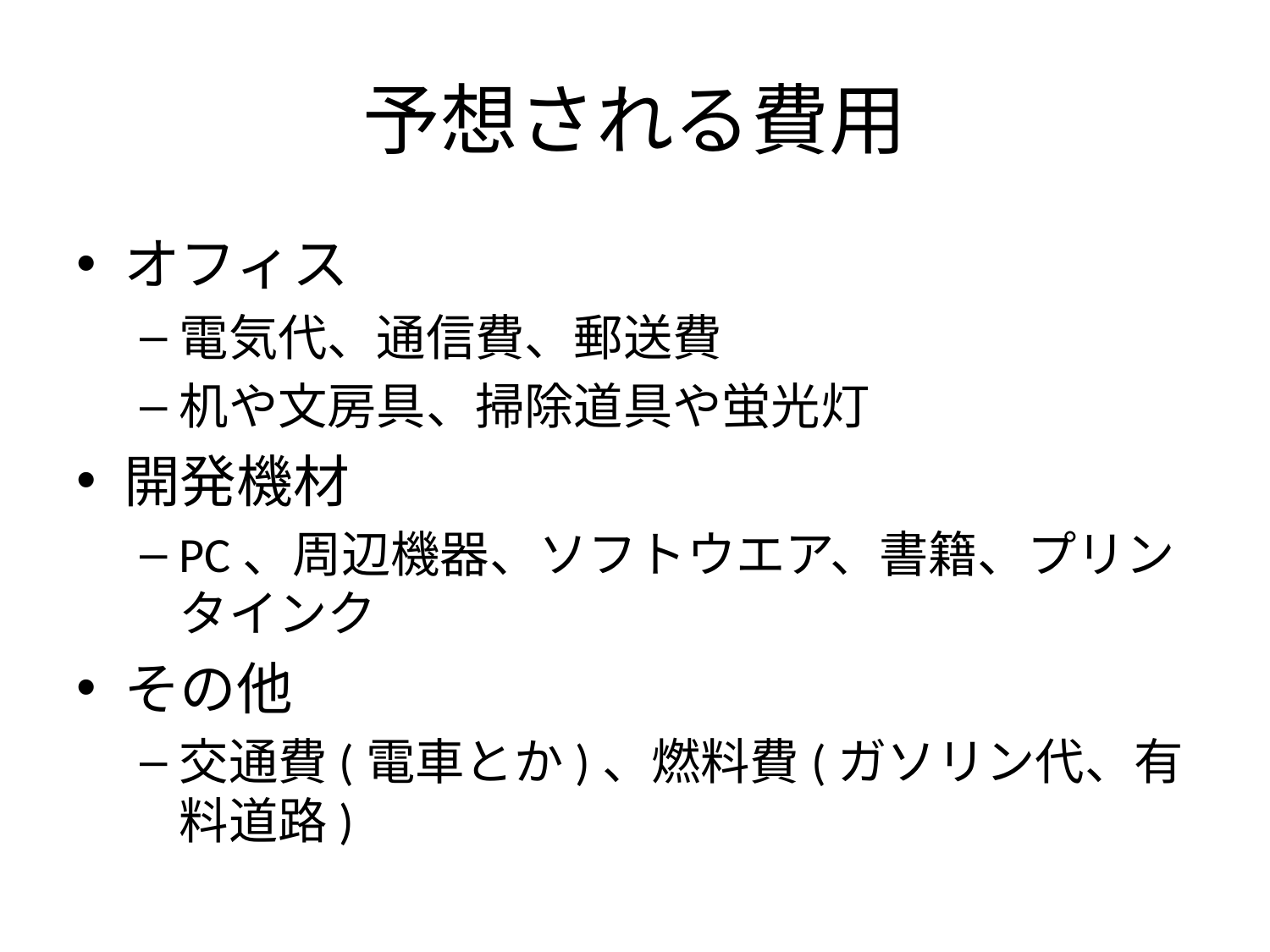

# 予想される費用
オフィス
電気代、通信費、郵送費
机や文房具、掃除道具や蛍光灯
開発機材
PC、周辺機器、ソフトウエア、書籍、プリンタインク
その他
交通費(電車とか)、燃料費(ガソリン代、有料道路)